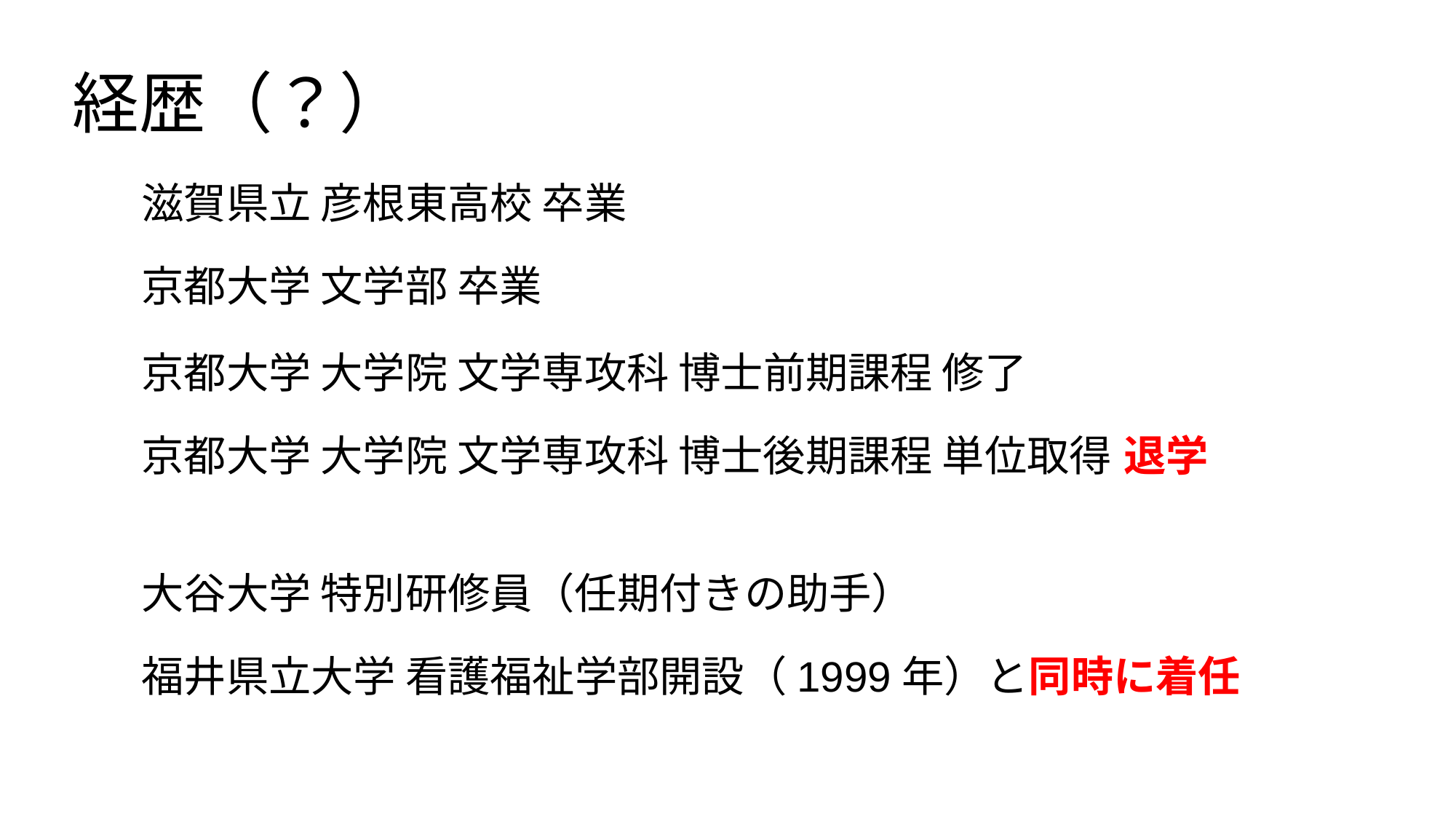

経歴（？）
滋賀県立 彦根東高校 卒業
京都大学 文学部 卒業
京都大学 大学院 文学専攻科 博士前期課程 修了
京都大学 大学院 文学専攻科 博士後期課程 単位取得
退学
大谷大学 特別研修員（任期付きの助手）
福井県立大学 看護福祉学部開設（1999年）と同時に着任